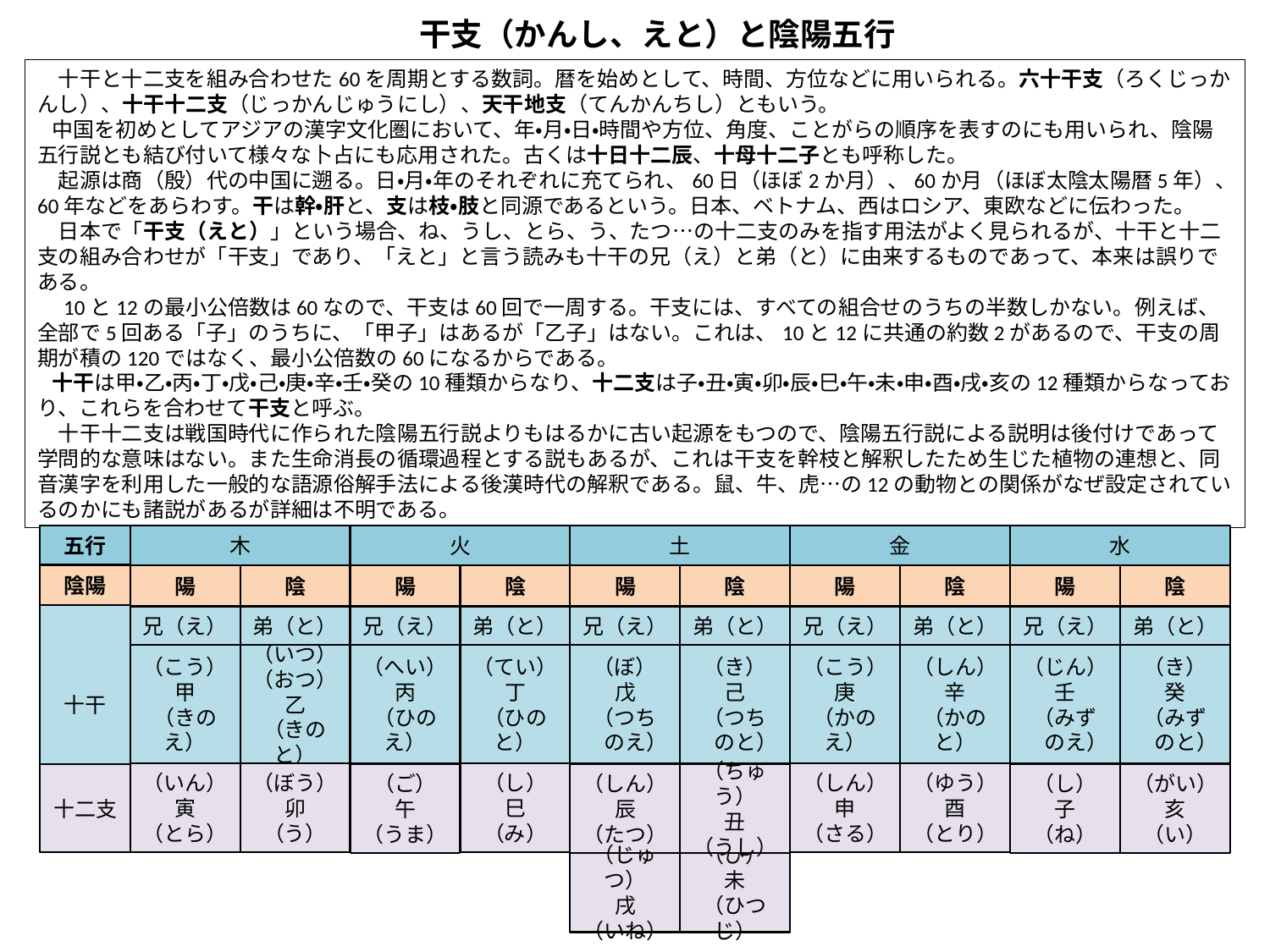

干支（かんし、えと）と陰陽五行
　十干と十二支を組み合わせた60を周期とする数詞。暦を始めとして、時間、方位などに用いられる。六十干支（ろくじっかんし）、十干十二支（じっかんじゅうにし）、天干地支（てんかんちし）ともいう。
  中国を初めとしてアジアの漢字文化圏において、年・月・日・時間や方位、角度、ことがらの順序を表すのにも用いられ、陰陽五行説とも結び付いて様々な卜占にも応用された。古くは十日十二辰、十母十二子とも呼称した。
　起源は商（殷）代の中国に遡る。日・月・年のそれぞれに充てられ、60日（ほぼ2か月）、60か月（ほぼ太陰太陽暦5年）、60年などをあらわす。干は幹・肝と、支は枝・肢と同源であるという。日本、ベトナム、西はロシア、東欧などに伝わった。
　日本で「干支（えと）」という場合、ね、うし、とら、う、たつ…の十二支のみを指す用法がよく見られるが、十干と十二支の組み合わせが「干支」であり、「えと」と言う読みも十干の兄（え）と弟（と）に由来するものであって、本来は誤りである。
　10と12の最小公倍数は60なので、干支は60回で一周する。干支には、すべての組合せのうちの半数しかない。例えば、全部で5回ある「子」のうちに、「甲子」はあるが「乙子」はない。これは、10と12に共通の約数2があるので、干支の周期が積の120ではなく、最小公倍数の60になるからである。
  十干は甲・乙・丙・丁・戊・己・庚・辛・壬・癸の10種類からなり、十二支は子・丑・寅・卯・辰・巳・午・未・申・酉・戌・亥の12種類からなっており、これらを合わせて干支と呼ぶ。
　十干十二支は戦国時代に作られた陰陽五行説よりもはるかに古い起源をもつので、陰陽五行説による説明は後付けであって学問的な意味はない。また生命消長の循環過程とする説もあるが、これは干支を幹枝と解釈したため生じた植物の連想と、同音漢字を利用した一般的な語源俗解手法による後漢時代の解釈である。鼠、牛、虎…の12の動物との関係がなぜ設定されているのかにも諸説があるが詳細は不明である。
五行
木
火
土
金
水
陰陽
陽
陰
陽
陰
陽
陰
陽
陰
陽
陰
十干
兄（え）
弟（と）
兄（え）
弟（と）
兄（え）
弟（と）
兄（え）
弟（と）
兄（え）
弟（と）
（こう）
甲
（きのえ）
（いつ）
（おつ）
乙
（きのと）
（へい）
丙
（ひのえ）
（てい）
丁
（ひのと）
（ぼ）
戊
（つち
　のえ）
（き）
己
（つち
　のと）
（こう）
庚
（かのえ）
（しん）
辛
（かのと）
（じん）
壬
（みず
　のえ）
（き）
癸
（みず
　のと）
（いん）
寅
（とら）
（ぼう）
卯
（う）
（し）
巳
（み）
（しん）
申
（さる）
（ゆう）
酉
（とり）
（ご）
午
（うま）
（しん）
辰
（たつ）
（ちゅう）
丑
（うし）
（し）
子
（ね）
（がい）
亥
（い）
十二支
（じゅつ）
戌
（いね）
（び）
未
（ひつじ）